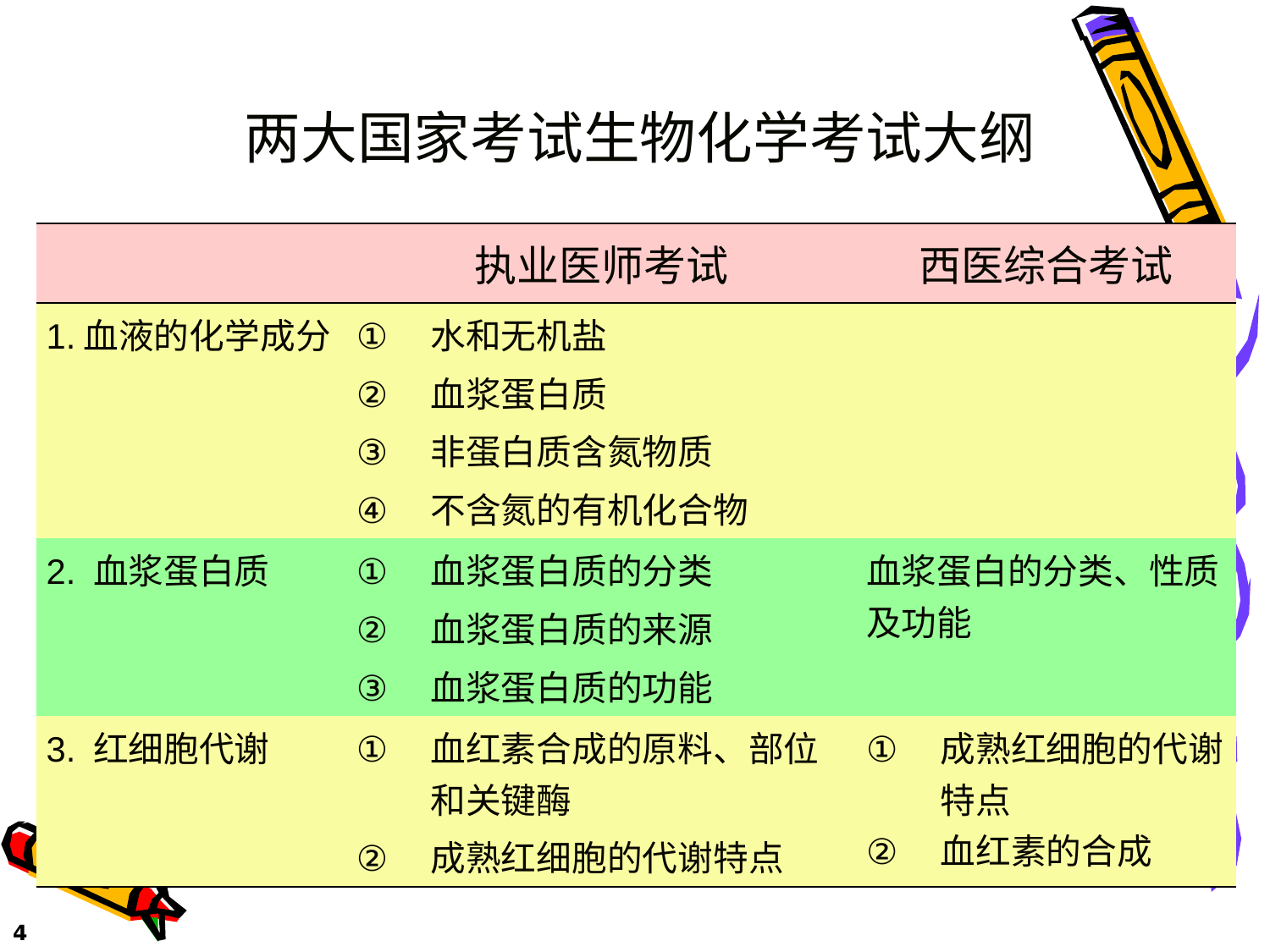

两大国家考试生物化学考试大纲
|  | 执业医师考试 | 西医综合考试 |
| --- | --- | --- |
| 1.血液的化学成分 | 水和无机盐 血浆蛋白质 非蛋白质含氮物质 不含氮的有机化合物 |  |
| 2. 血浆蛋白质 | 血浆蛋白质的分类 血浆蛋白质的来源 血浆蛋白质的功能 | 血浆蛋白的分类、性质及功能 |
| 3. 红细胞代谢 | 血红素合成的原料、部位和关键酶 成熟红细胞的代谢特点 | 成熟红细胞的代谢特点 血红素的合成 |
4